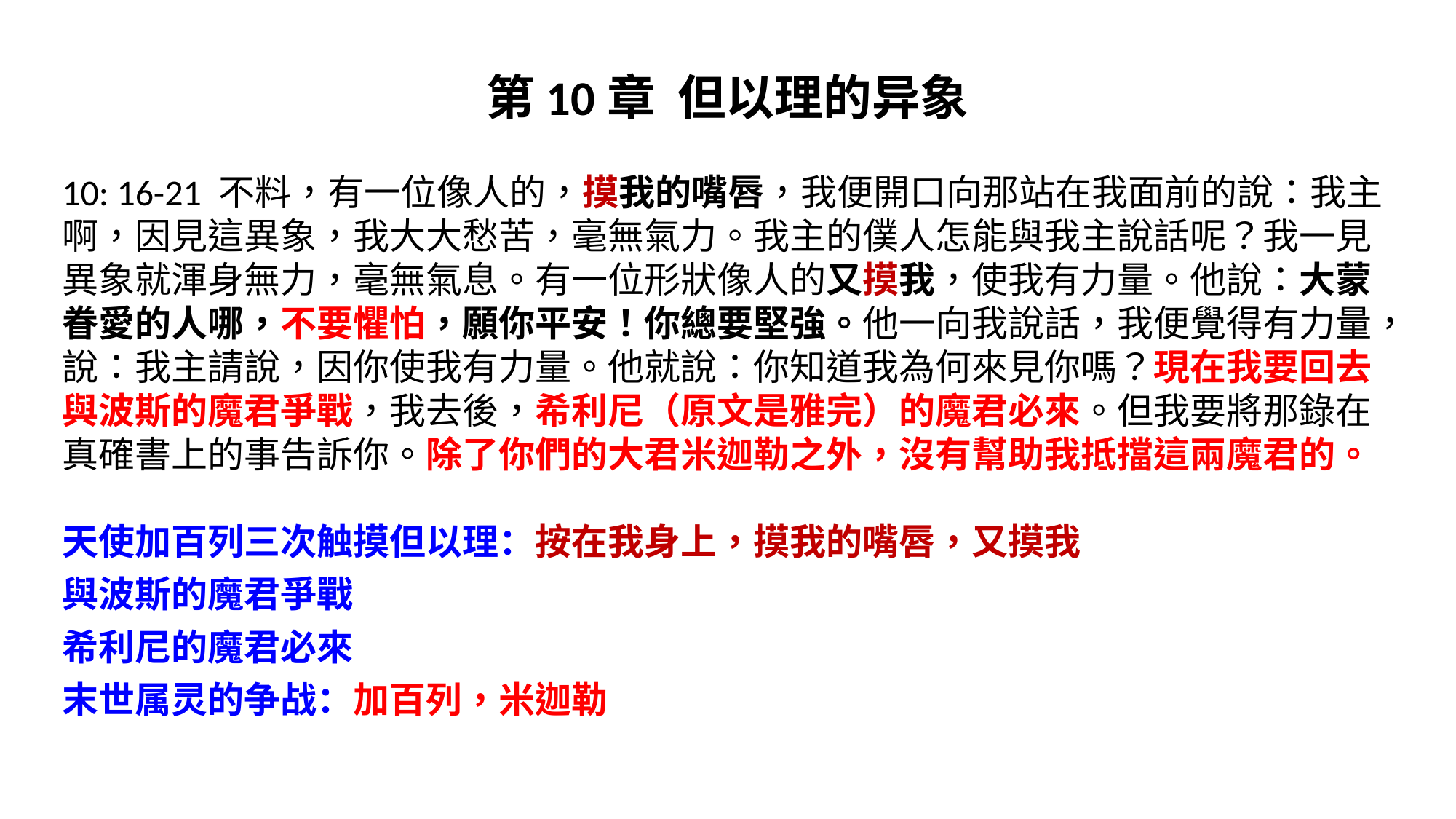

第10章  但以理的异象

10: 16-21 不料，有一位像人的，摸我的嘴唇，我便開口向那站在我面前的說：我主啊，因見這異象，我大大愁苦，毫無氣力。我主的僕人怎能與我主說話呢？我一見異象就渾身無力，毫無氣息。有一位形狀像人的又摸我，使我有力量。他說：大蒙眷愛的人哪，不要懼怕，願你平安！你總要堅強。他一向我說話，我便覺得有力量，說：我主請說，因你使我有力量。他就說：你知道我為何來見你嗎？現在我要回去與波斯的魔君爭戰，我去後，希利尼（原文是雅完）的魔君必來。但我要將那錄在真確書上的事告訴你。除了你們的大君米迦勒之外，沒有幫助我抵擋這兩魔君的。

天使加百列三次触摸但以理：按在我身上，摸我的嘴唇，又摸我
與波斯的魔君爭戰
希利尼的魔君必來
末世属灵的争战：加百列，米迦勒